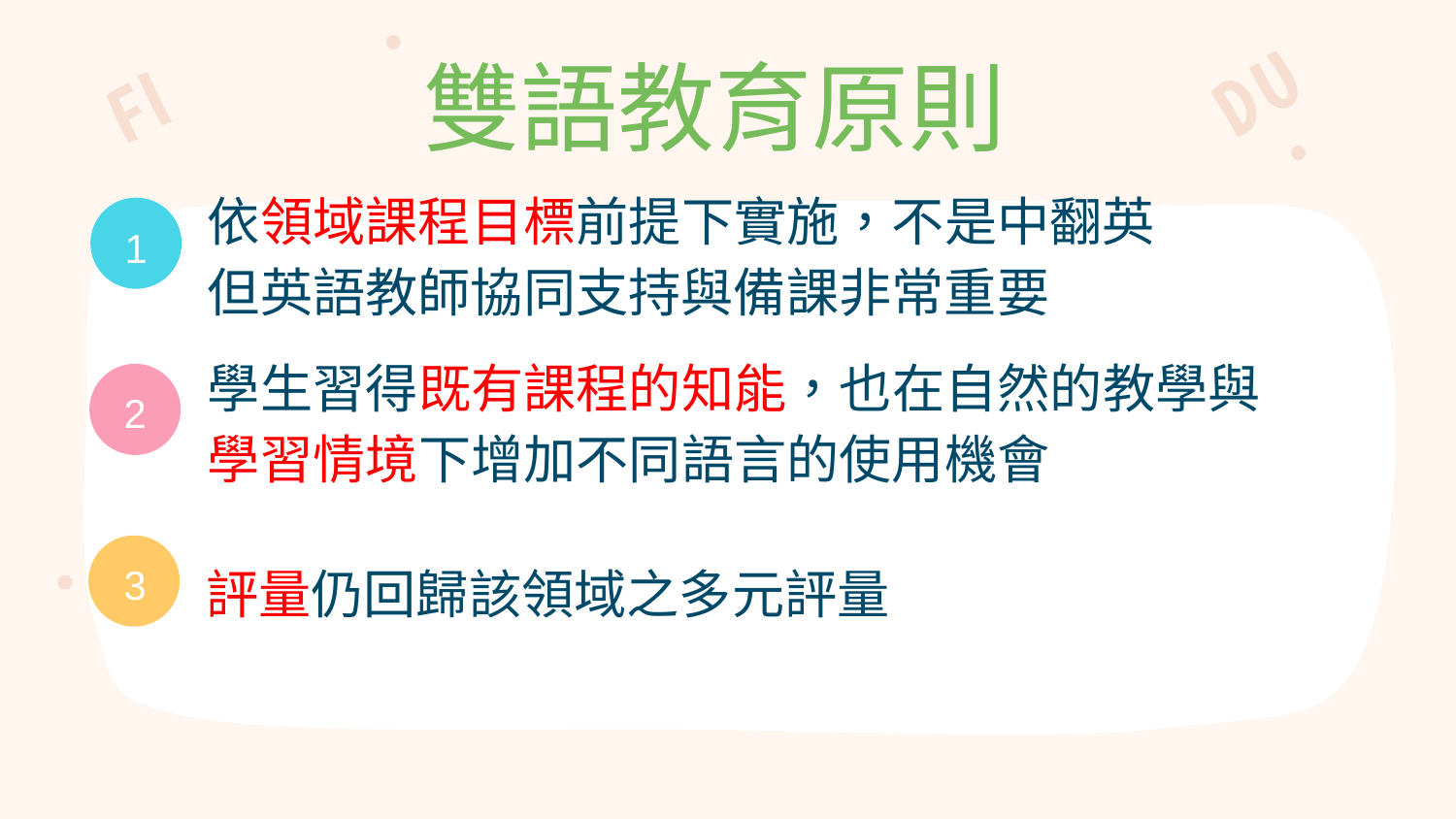

雙語教育原則
依領域課程目標前提下實施，不是中翻英
但英語教師協同支持與備課非常重要

1
學生習得既有課程的知能，也在自然的教學與
學習情境下增加不同語言的使用機會

2

評量仍回歸該領域之多元評量
3